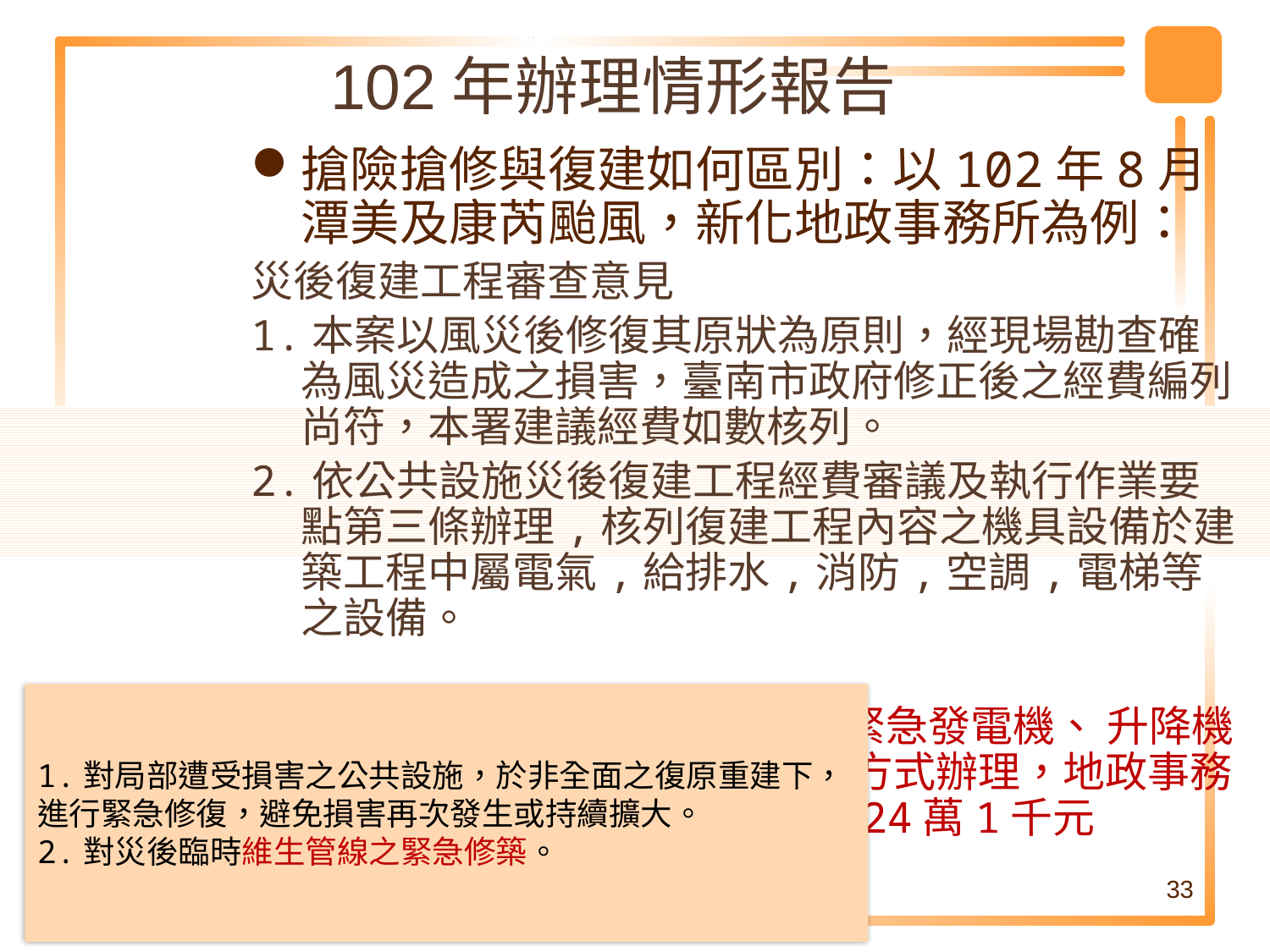

# 102年辦理情形報告
搶險搶修與復建如何區別：以102年8月潭美及康芮颱風，新化地政事務所為例：
災後復建工程審查意見
1.本案以風災後修復其原狀為原則，經現場勘查確為風災造成之損害，臺南市政府修正後之經費編列尚符，本署建議經費如數核列。
2.依公共設施災後復建工程經費審議及執行作業要點第三條辦理,核列復建工程內容之機具設備於建築工程中屬電氣,給排水,消防,空調,電梯等之設備。

然部分設備屬緊急搶修項目，如緊急發電機、 升降機設備及伸縮門部分，應以搶修方式辦理，地政事務所亦先修復，復建經費只支用24萬1千元
1.對局部遭受損害之公共設施，於非全面之復原重建下，進行緊急修復，避免損害再次發生或持續擴大。
2.對災後臨時維生管線之緊急修築。
33